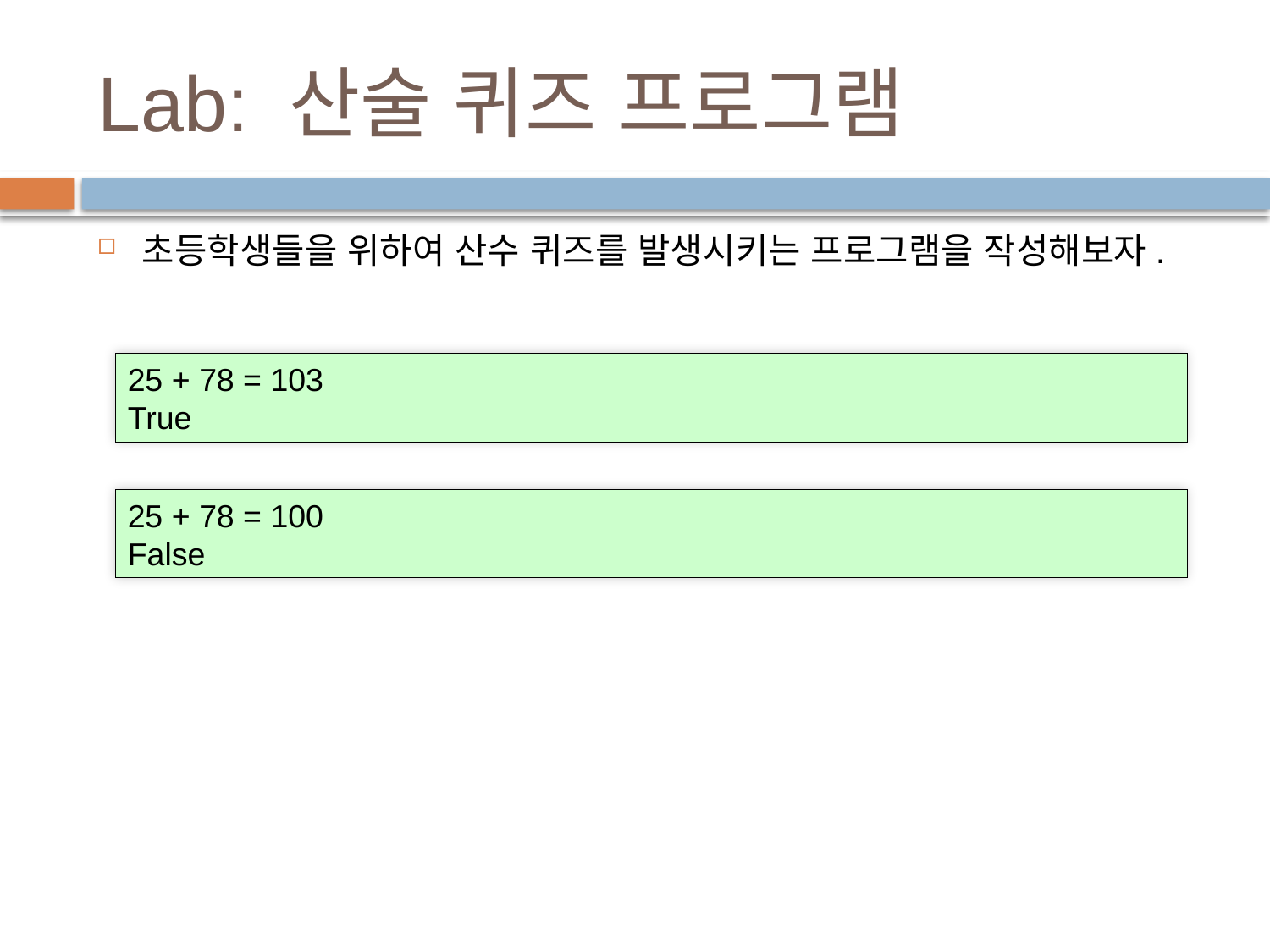

# Lab: 산술 퀴즈 프로그램
초등학생들을 위하여 산수 퀴즈를 발생시키는 프로그램을 작성해보자.
25 + 78 = 103
True
25 + 78 = 100
False